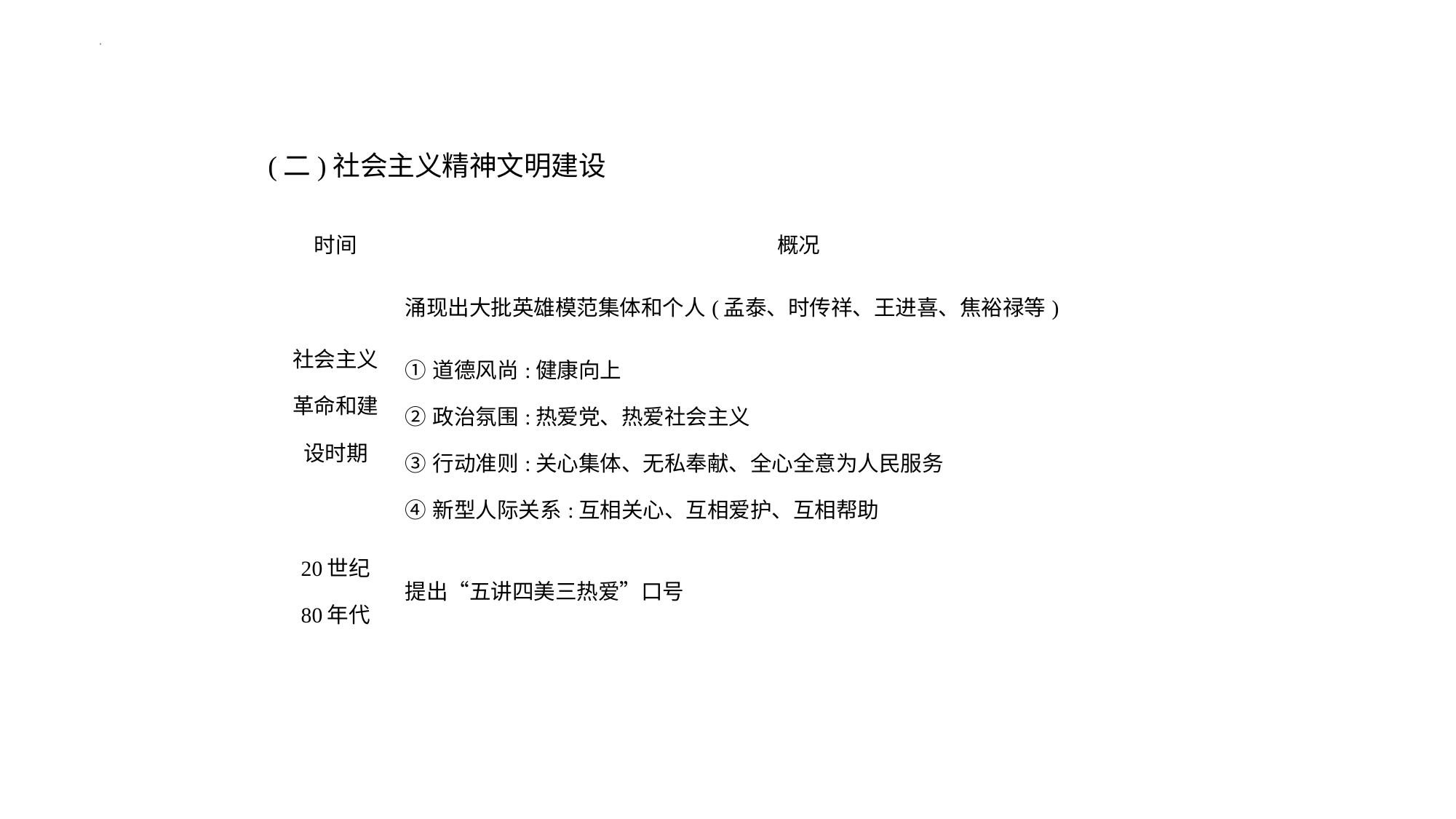

(二)社会主义精神文明建设
| 时间 | 概况 |
| --- | --- |
| 社会主义 革命和建 设时期 | 涌现出大批英雄模范集体和个人(孟泰、时传祥、王进喜、焦裕禄等) |
|  | ①道德风尚:健康向上 ②政治氛围:热爱党、热爱社会主义 ③行动准则:关心集体、无私奉献、全心全意为人民服务 ④新型人际关系:互相关心、互相爱护、互相帮助 |
| 20世纪 80年代 | 提出“五讲四美三热爱”口号 |